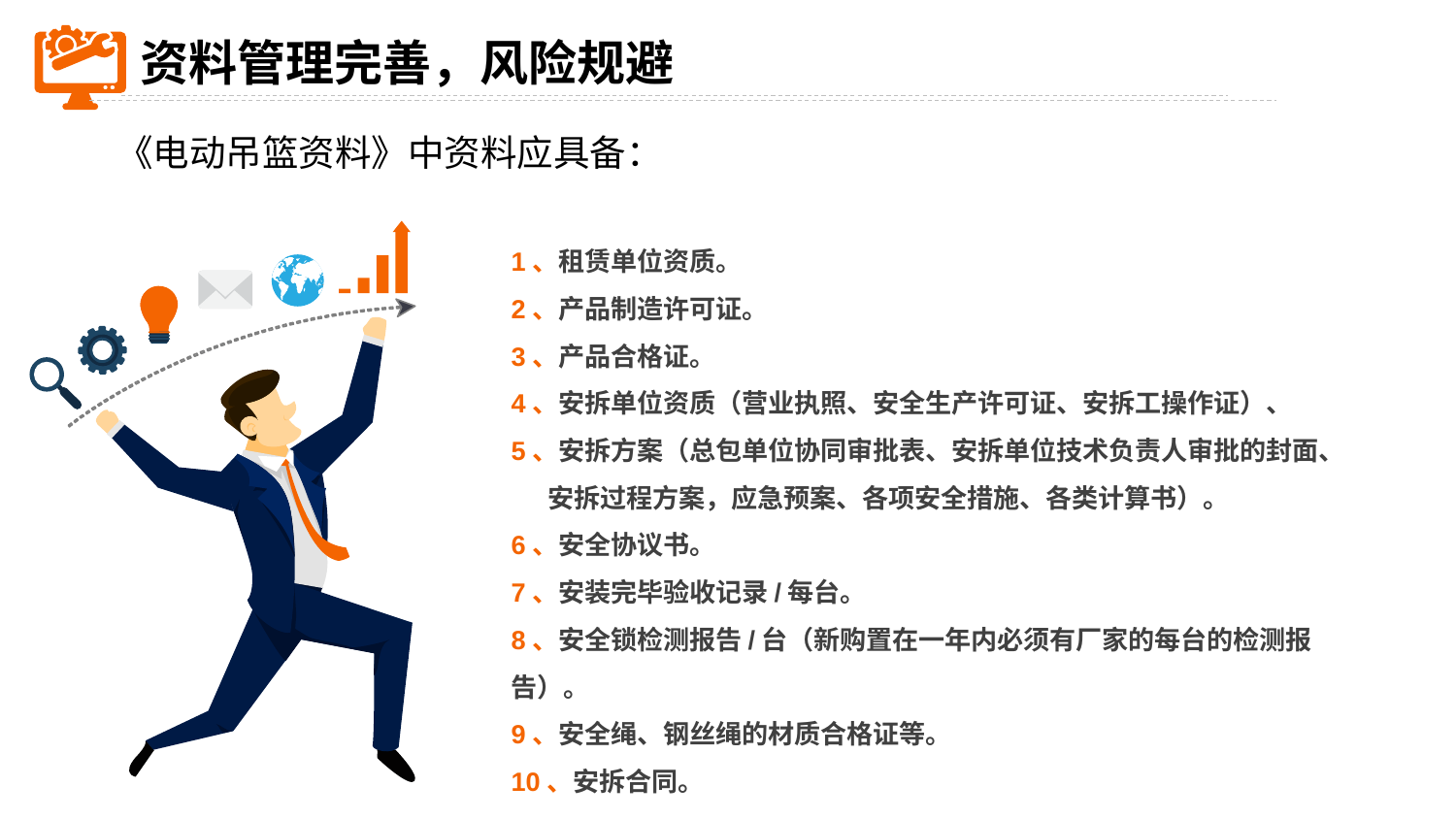

资料管理完善，风险规避
《电动吊篮资料》中资料应具备：

1、租赁单位资质。
2、产品制造许可证。
3、产品合格证。
4、安拆单位资质（营业执照、安全生产许可证、安拆工操作证）、
5、安拆方案（总包单位协同审批表、安拆单位技术负责人审批的封面、
     安拆过程方案，应急预案、各项安全措施、各类计算书）。
6、安全协议书。
7、安装完毕验收记录/每台。
8、安全锁检测报告/台（新购置在一年内必须有厂家的每台的检测报告）。
9、安全绳、钢丝绳的材质合格证等。
10、安拆合同。